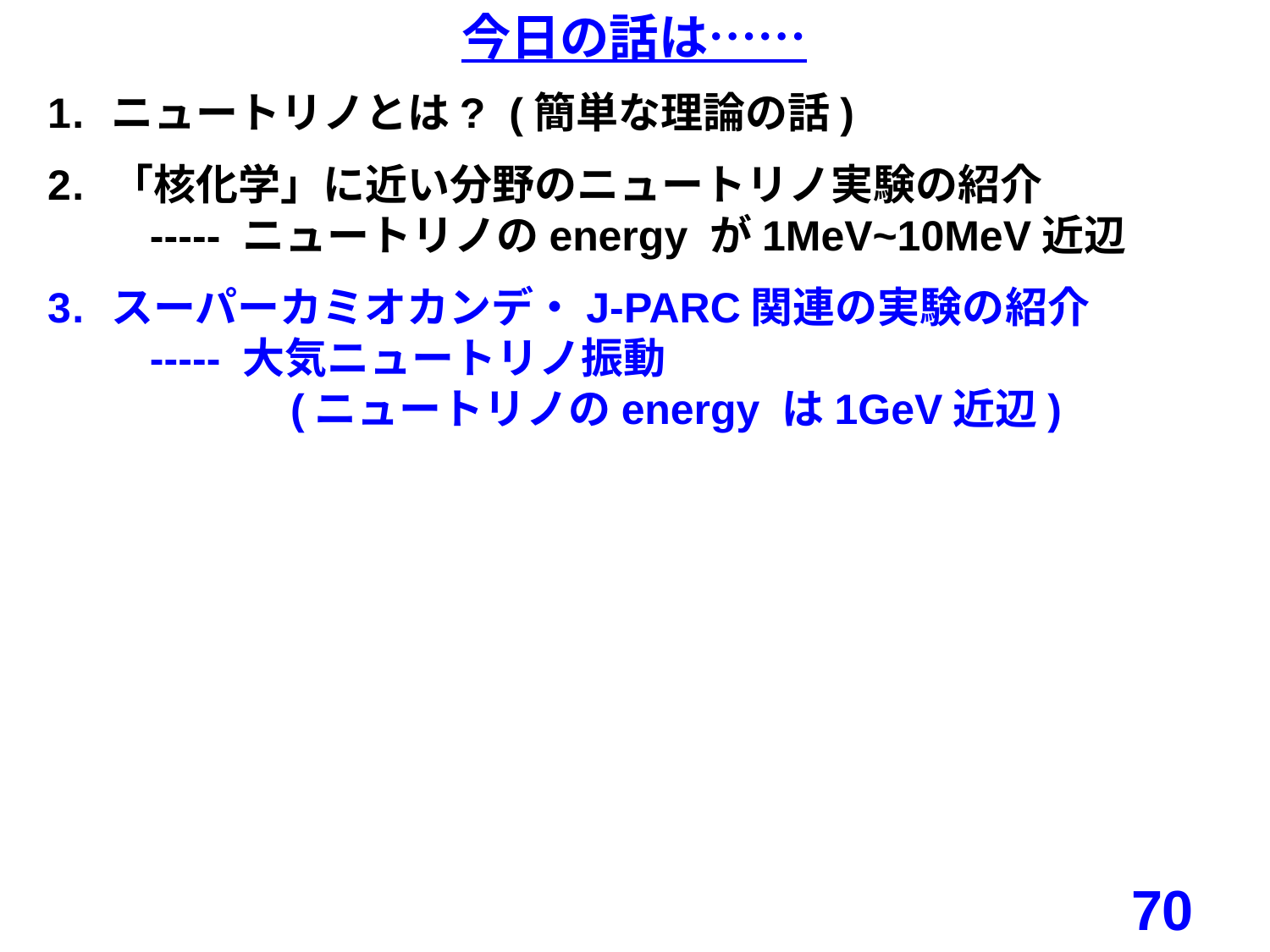

今日の話は……
ニュートリノとは?  (簡単な理論の話)
「核化学」に近い分野のニュートリノ実験の紹介
   ----- ニュートリノのenergy が1MeV~10MeV近辺
スーパーカミオカンデ・J-PARC関連の実験の紹介
   ----- 大気ニュートリノ振動
　　　　(ニュートリノのenergy は1GeV近辺)
70